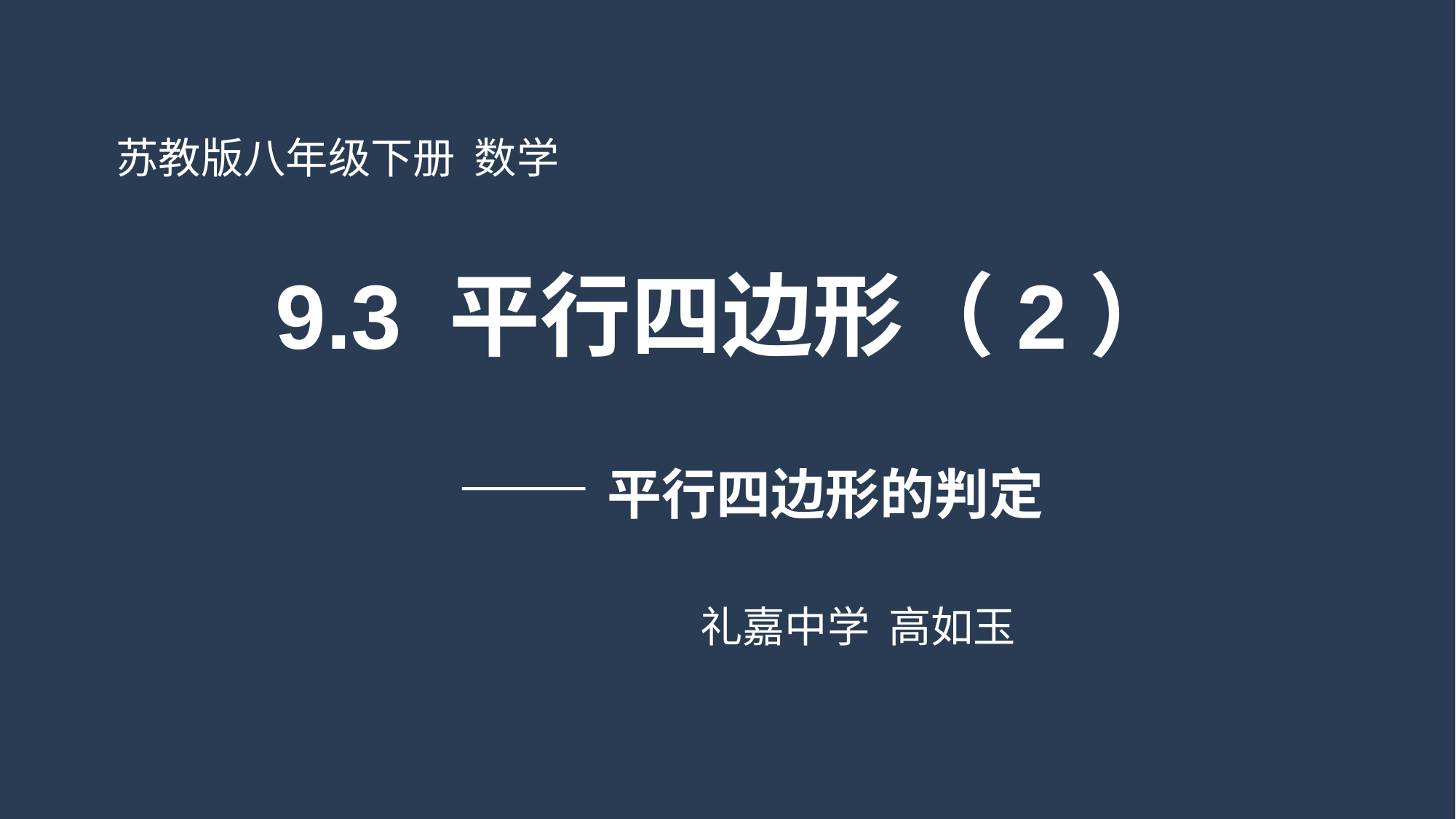

苏教版八年级下册  数学
9.3 平行四边形（2）

   ——平行四边形的判定

礼嘉中学  高如玉